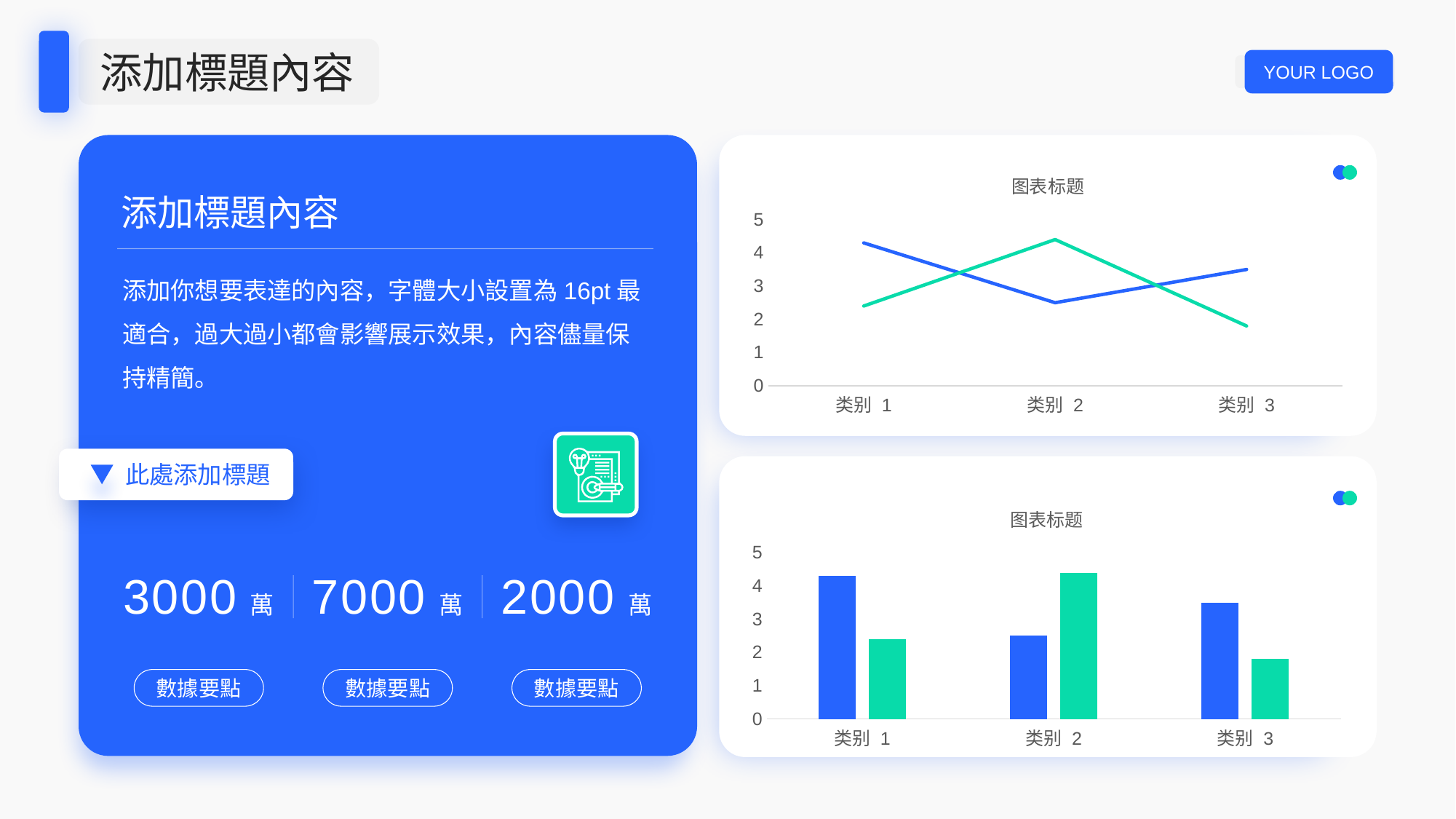

添加標題內容

YOUR LOGO

### Chart: 图表标题

| Category | 系列 1 | 系列 2 |
|---|---|---|
| 类别 1 | 4.3 | 2.4 |
| 类别 2 | 2.5 | 4.4 |
| 类别 3 | 3.5 | 1.8 |

添加標題內容
添加你想要表達的內容，字體大小設置為16pt最適合，過大過小都會影響展示效果，內容儘量保持精簡。

此處添加標題

### Chart: 图表标题

| Category | 系列 1 | 系列 2 |
|---|---|---|
| 类别 1 | 4.3 | 2.4 |
| 类别 2 | 2.5 | 4.4 |
| 类别 3 | 3.5 | 1.8 |

3000萬
7000萬
2000萬

數據要點
數據要點
數據要點